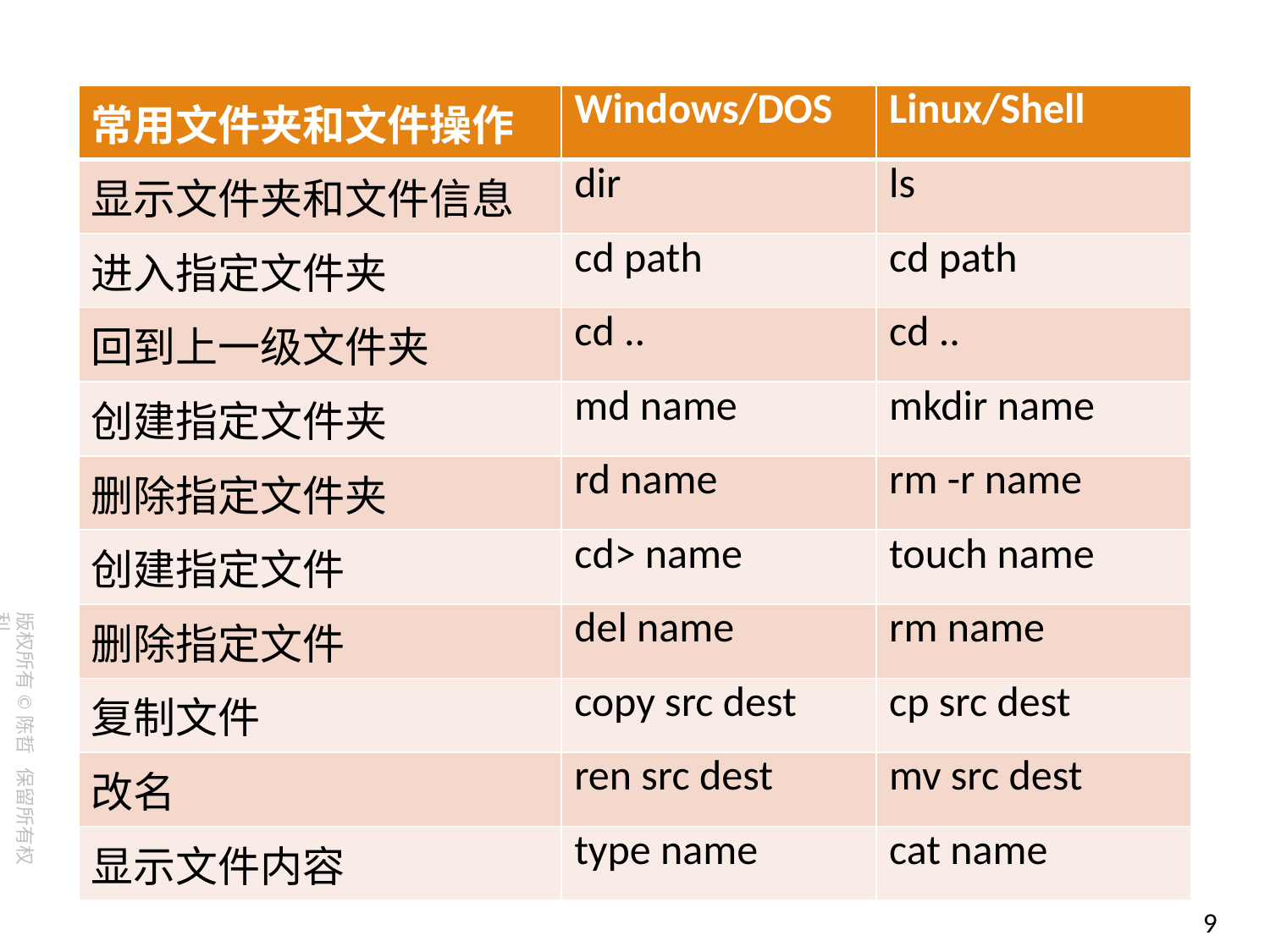

| 常用文件夹和文件操作 | Windows/DOS | Linux/Shell |
| --- | --- | --- |
| 显示文件夹和文件信息 | dir | ls |
| 进入指定文件夹 | cd path | cd path |
| 回到上一级文件夹 | cd .. | cd .. |
| 创建指定文件夹 | md name | mkdir name |
| 删除指定文件夹 | rd name | rm -r name |
| 创建指定文件 | cd> name | touch name |
| 删除指定文件 | del name | rm name |
| 复制文件 | copy src dest | cp src dest |
| 改名 | ren src dest | mv src dest |
| 显示文件内容 | type name | cat name |
9